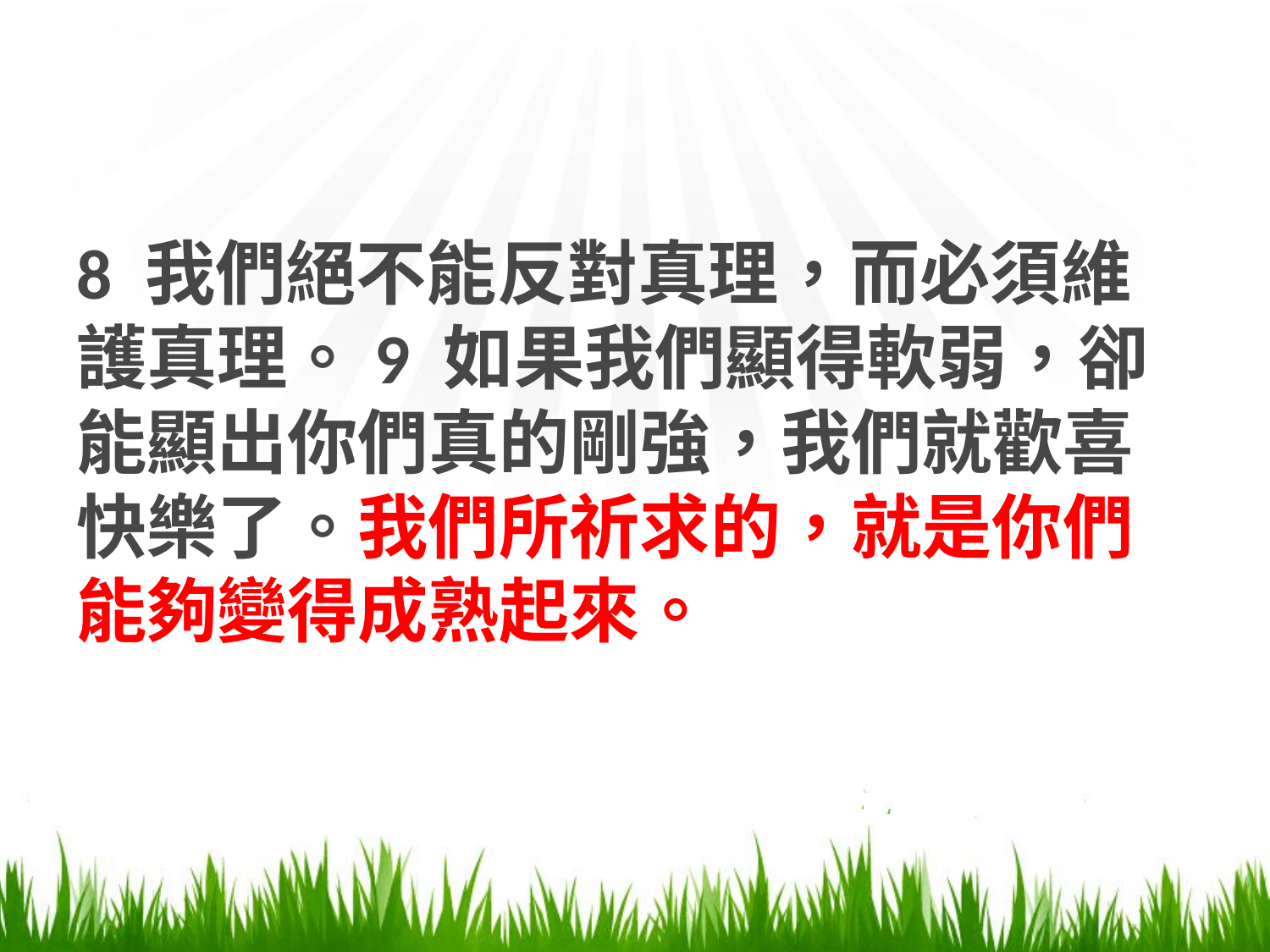

#
8 我們絕不能反對真理，而必須維護真理。9 如果我們顯得軟弱，卻能顯出你們真的剛強，我們就歡喜快樂了。我們所祈求的，就是你們能夠變得成熟起來。